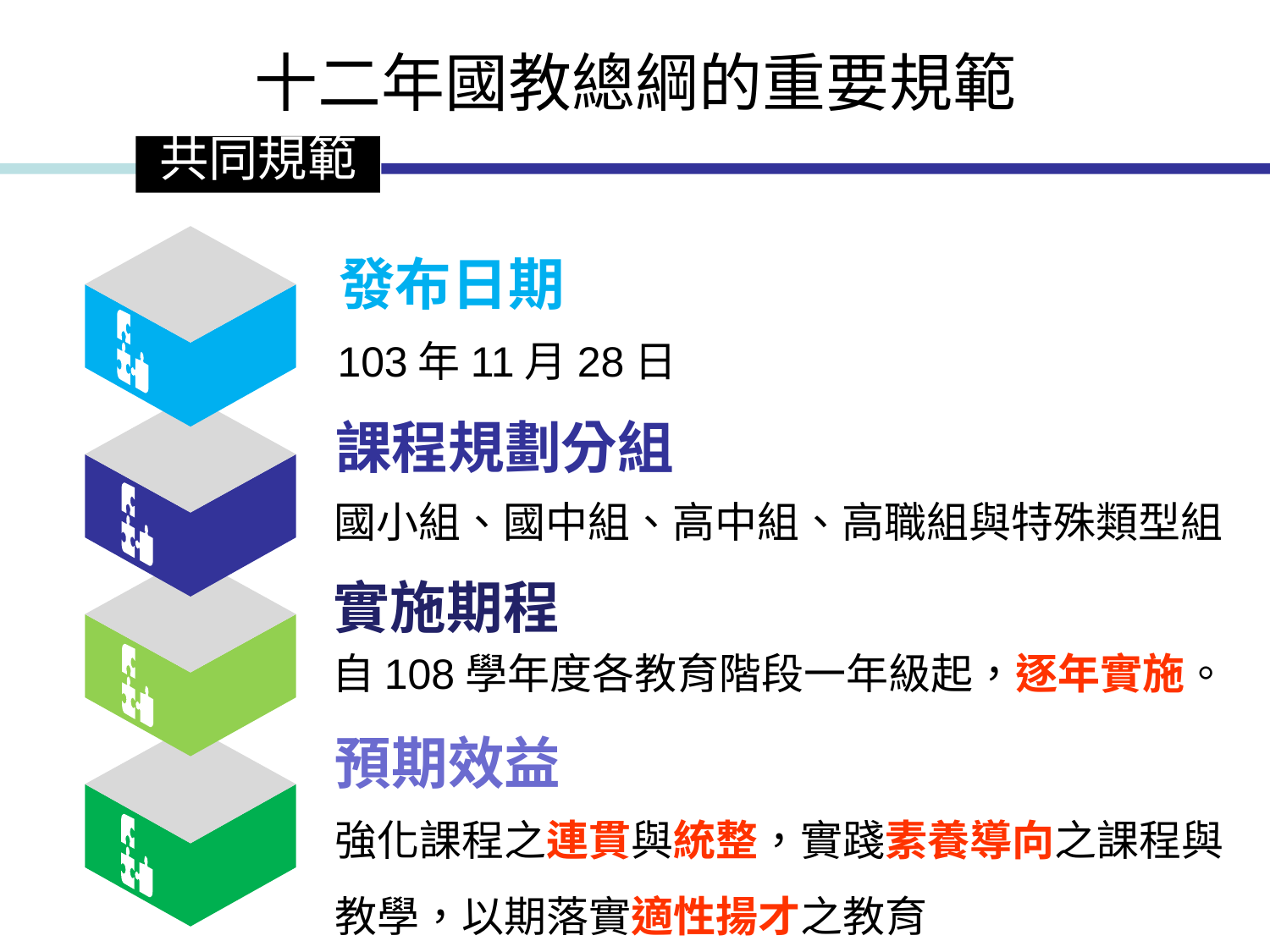

十二年國教總綱的重要規範
共同規範

發布日期
103年11月28日

課程規劃分組
國小組、國中組、高中組、高職組與特殊類型組

實施期程
自108學年度各教育階段一年級起，逐年實施。
預期效益
強化課程之連貫與統整，實踐素養導向之課程與教學，以期落實適性揚才之教育